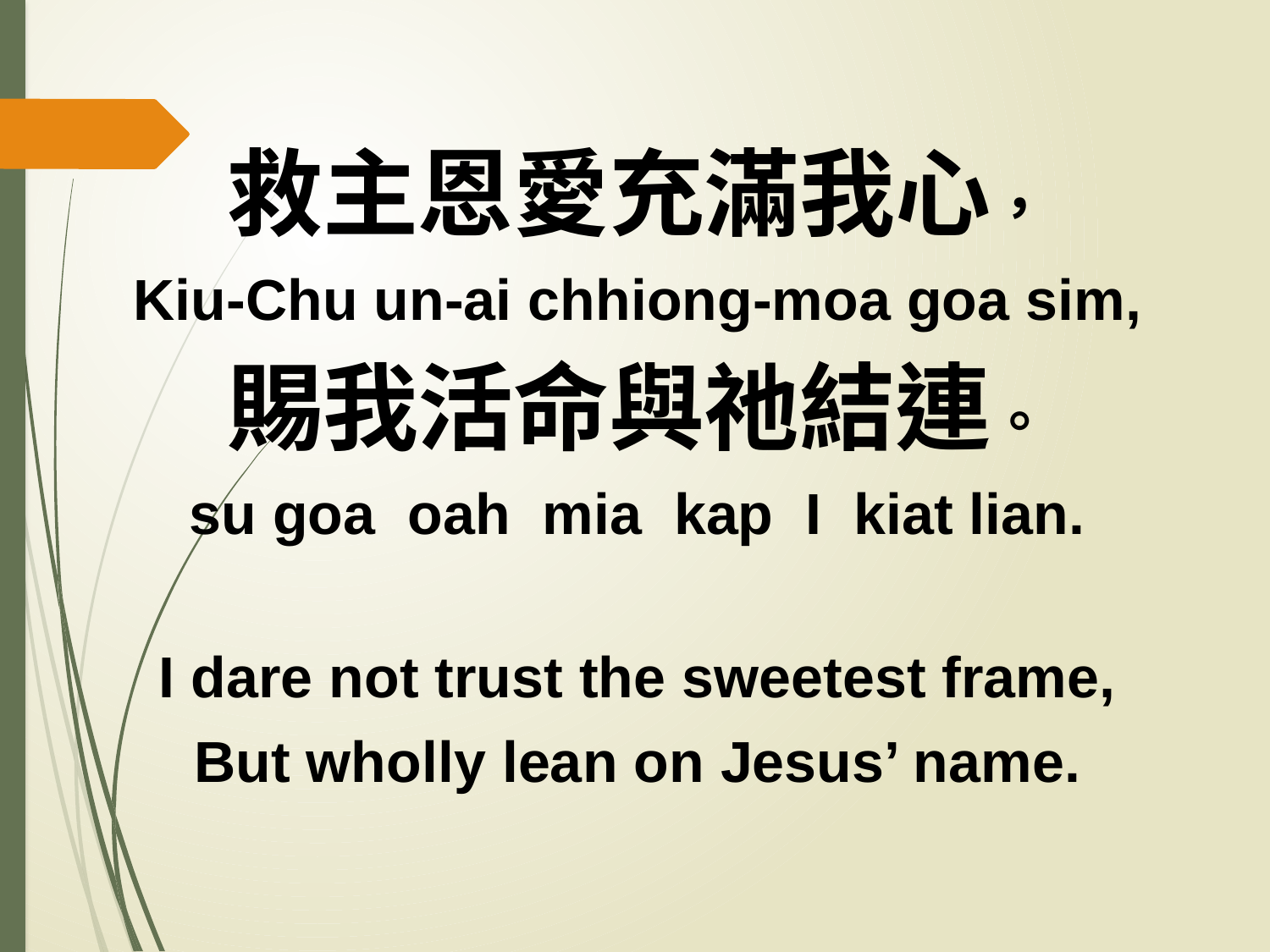

救主恩愛充滿我心，
Kiu-Chu un-ai chhiong-moa goa sim,
賜我活命與祂結連。
su goa  oah  mia  kap  I  kiat lian.

I dare not trust the sweetest frame,
But wholly lean on Jesus’ name.